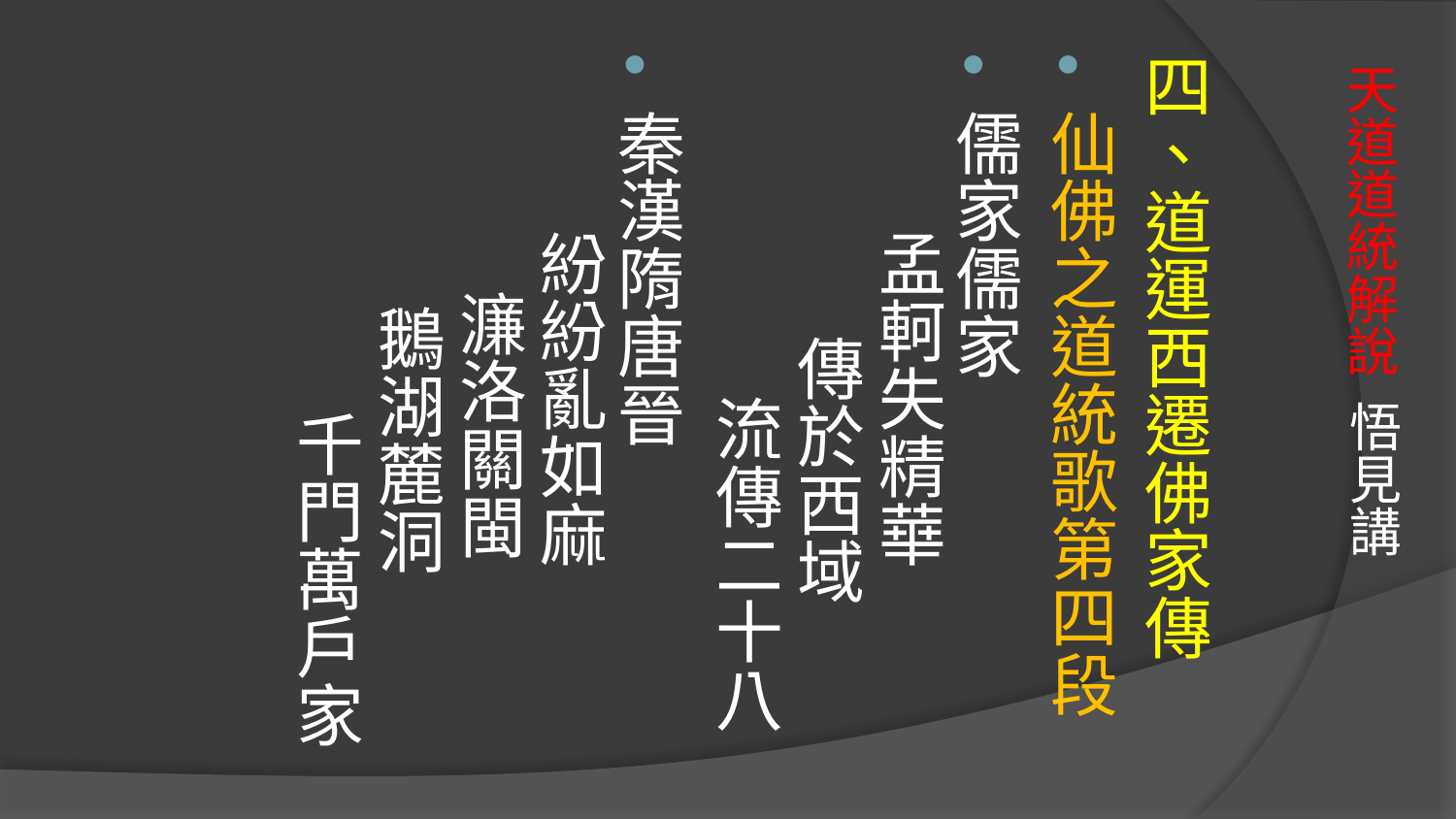

四、道運西遷佛家傳
仙佛之道統歌第四段
儒家儒家　                              孟軻失精華　                         傳於西域　                          流傳二十八
秦漢隋唐晉　                          紛紛亂如麻　                      濂洛關閩　                       鵝湖麓洞　                             千門萬戶家

# 天道道統解說  悟見講